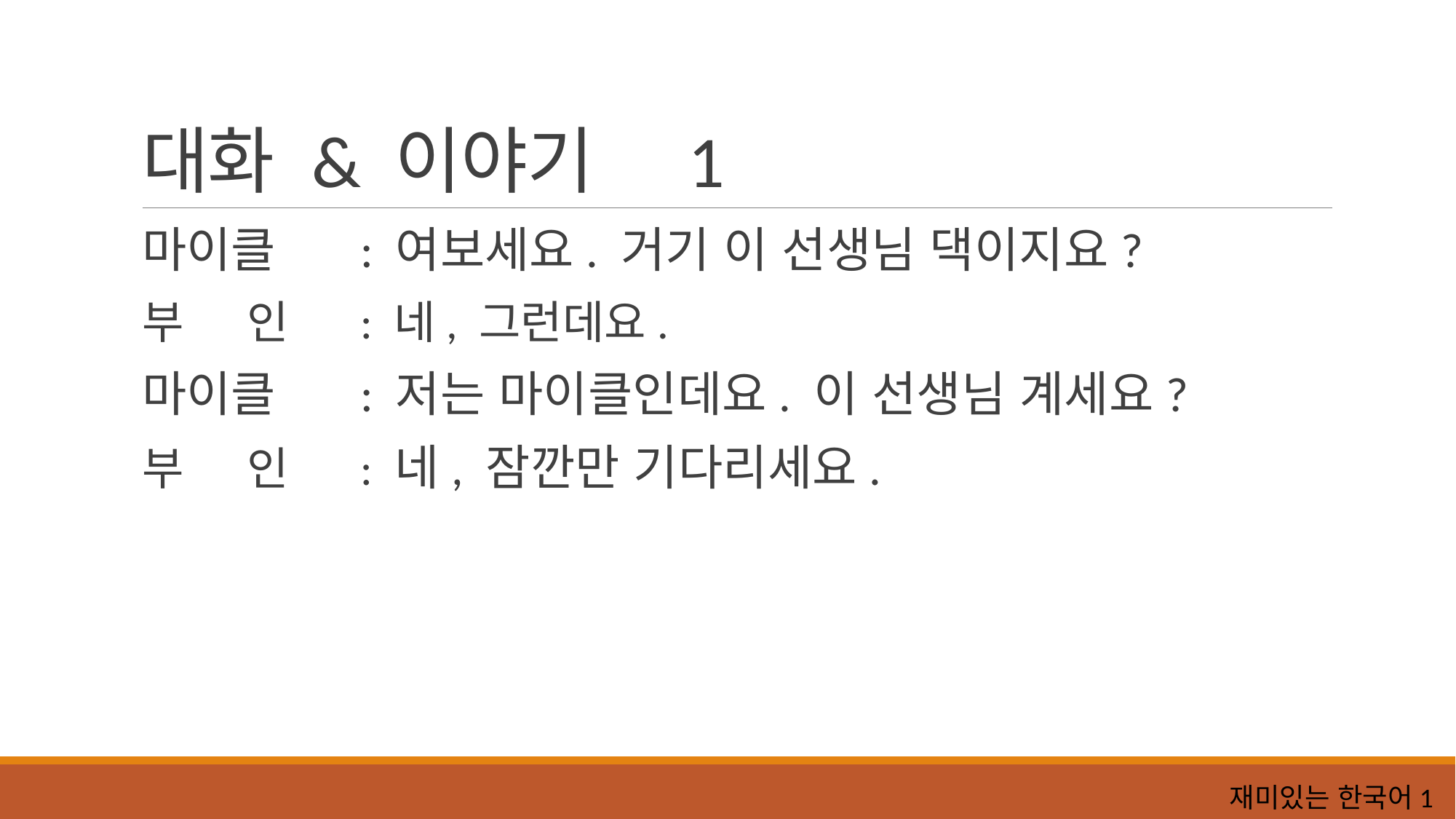

# 대화 & 이야기	1
마이클	: 여보세요. 거기 이 선생님 댁이지요?
부     인	: 네, 그런데요.
마이클	: 저는 마이클인데요. 이 선생님 계세요?
부     인	: 네, 잠깐만 기다리세요.

재미있는 한국어1